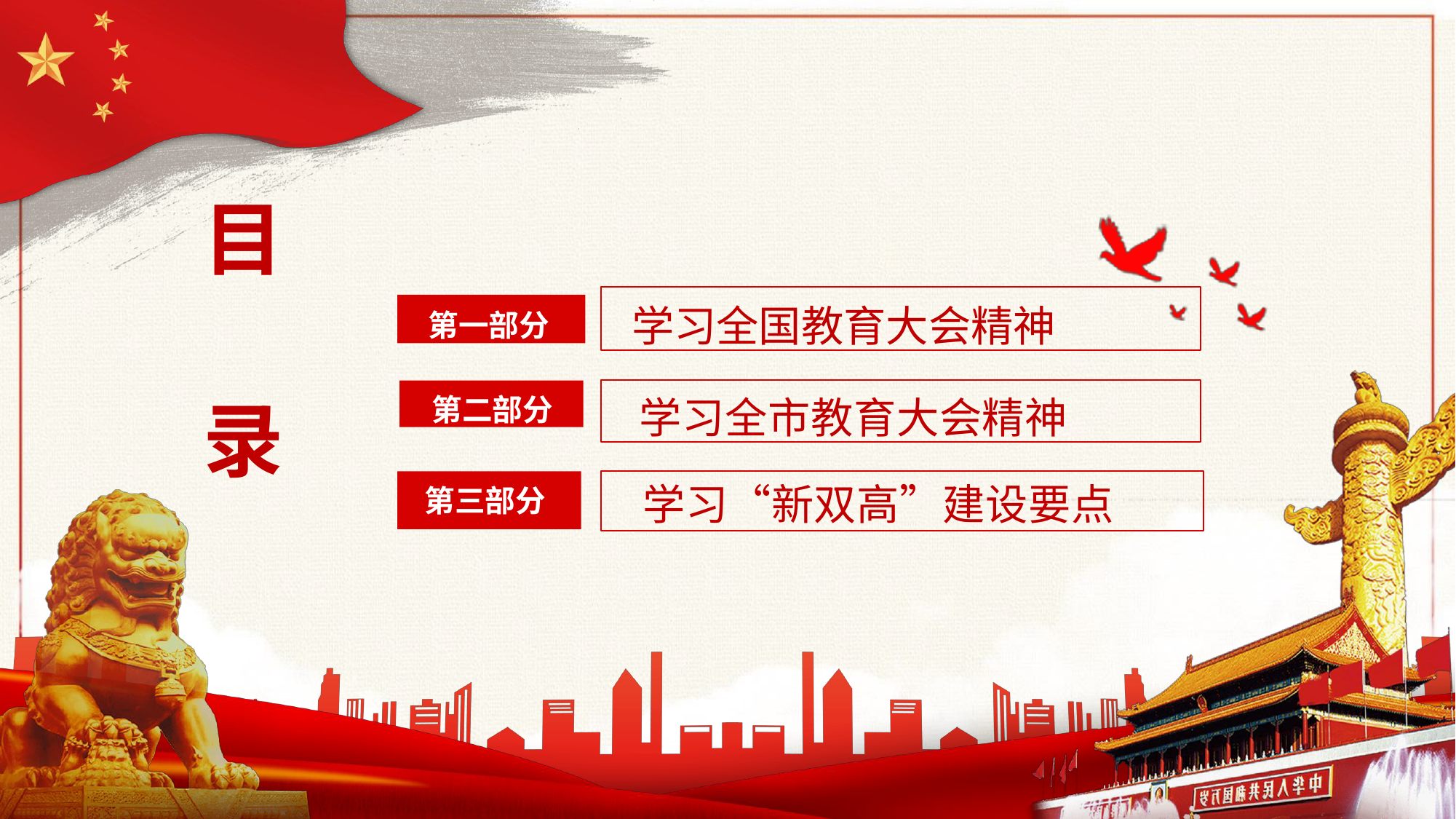

# 目

学习全国教育大会精神
第一部分

第二部分
  学习全市教育大会精神
录

   学习“新双高”建设要点
第三部分